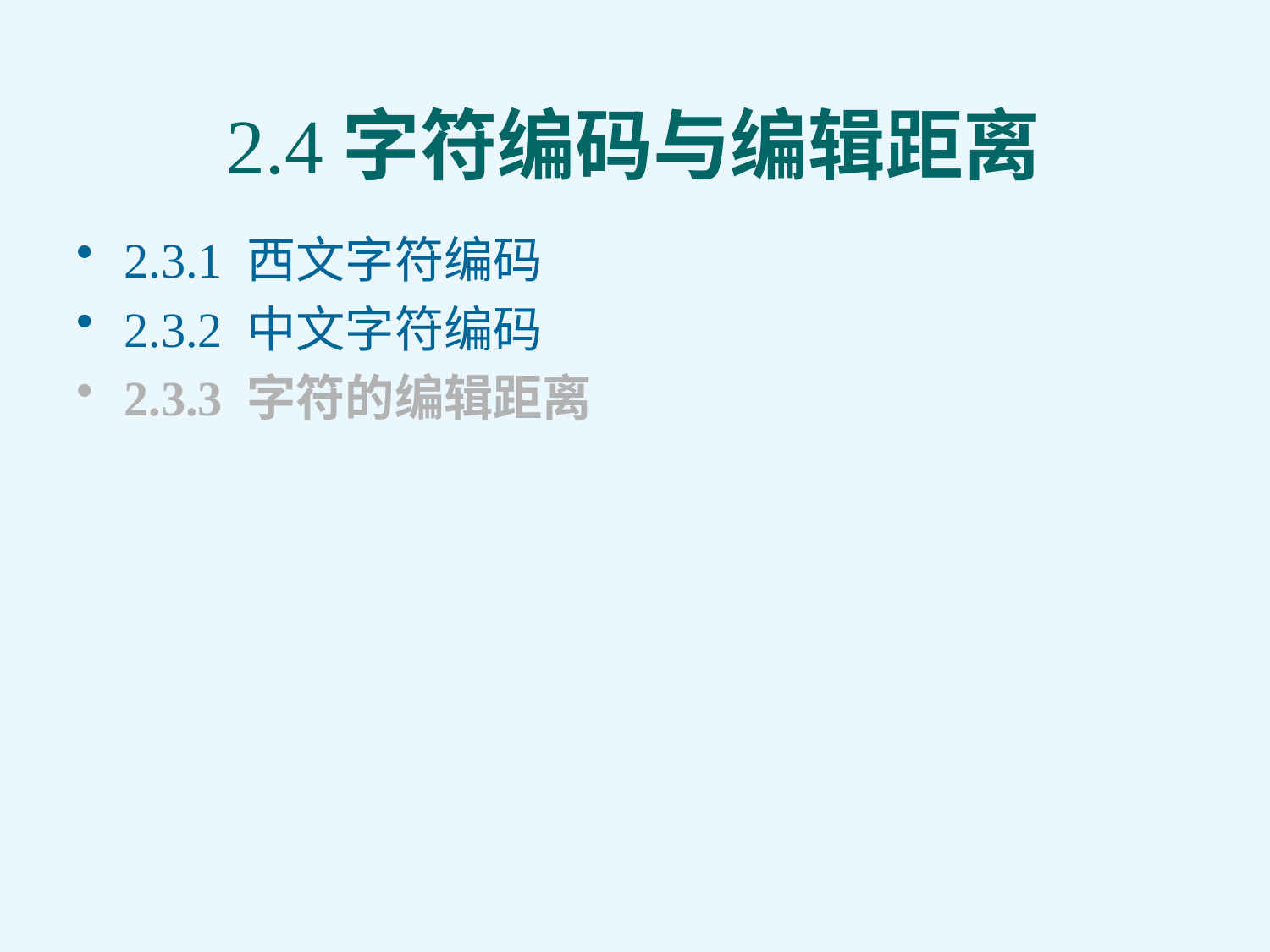

# 2.4字符编码与编辑距离
2.3.1 西文字符编码
2.3.2 中文字符编码
2.3.3 字符的编辑距离